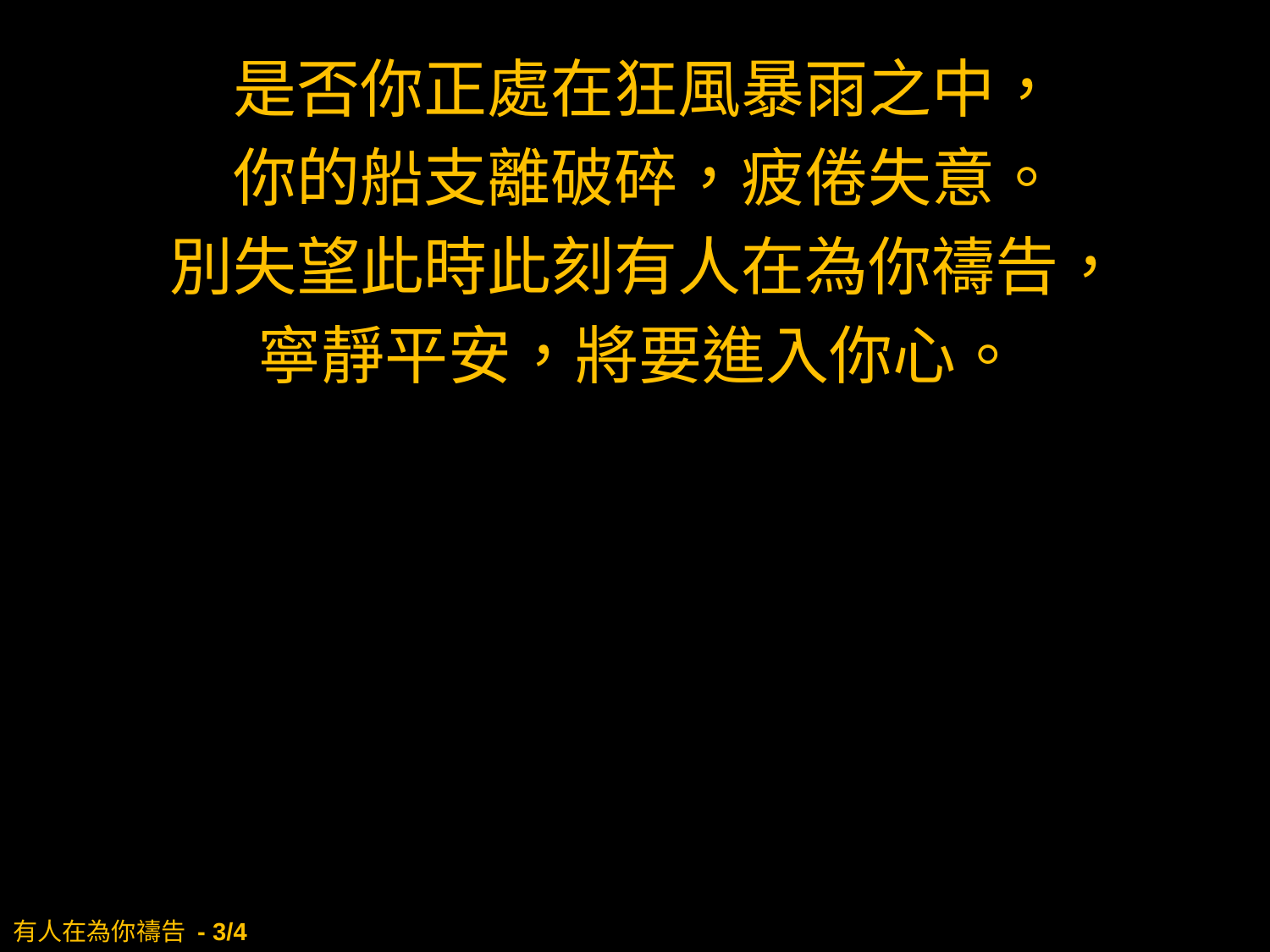

是否你正處在狂風暴雨之中，
你的船支離破碎，疲倦失意。
別失望此時此刻有人在為你禱告，
寧靜平安，將要進入你心。
# 有人在為你禱告 - 3/4